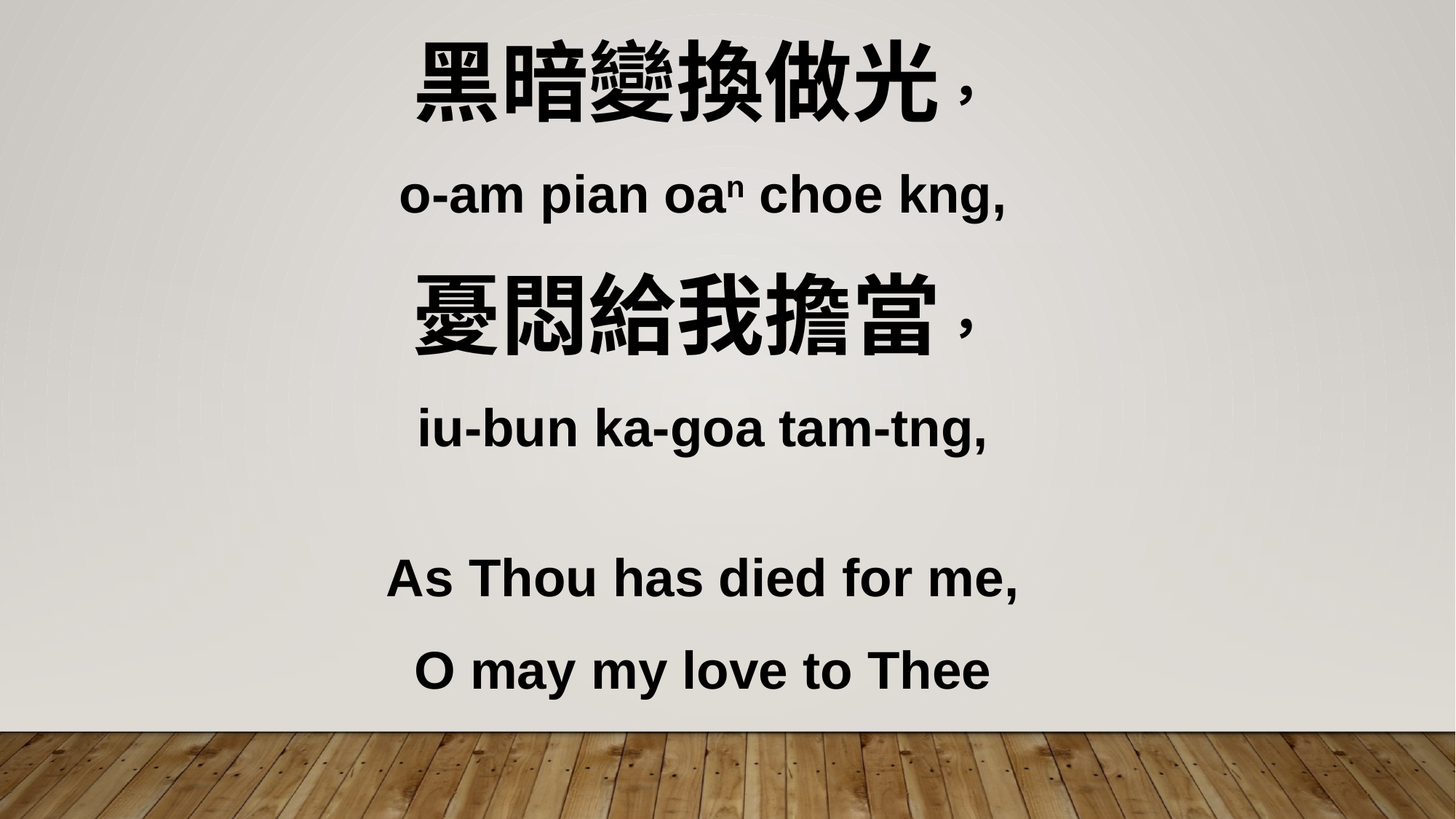

黑暗變換做光，
o-am pian oan choe kng,
憂悶給我擔當，
iu-bun ka-goa tam-tng,

As Thou has died for me,
O may my love to Thee